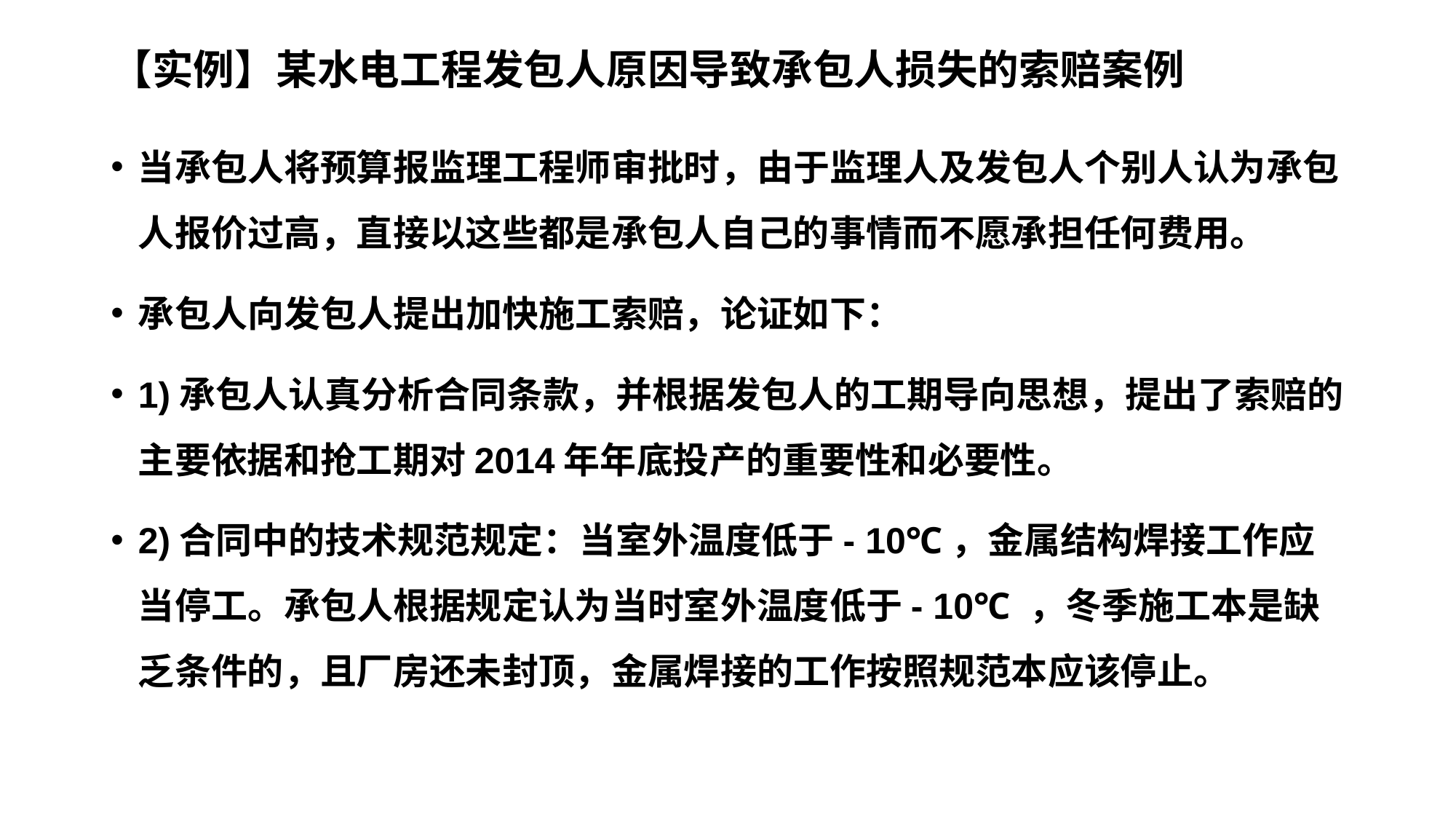

# 【实例】某水电工程发包人原因导致承包人损失的索赔案例
当承包人将预算报监理工程师审批时，由于监理人及发包人个别人认为承包人报价过高，直接以这些都是承包人自己的事情而不愿承担任何费用。
承包人向发包人提出加快施工索赔，论证如下：
1)承包人认真分析合同条款，并根据发包人的工期导向思想，提出了索赔的主要依据和抢工期对2014年年底投产的重要性和必要性。
2)合同中的技术规范规定：当室外温度低于- 10℃，金属结构焊接工作应当停工。承包人根据规定认为当时室外温度低于- 10℃ ，冬季施工本是缺乏条件的，且厂房还未封顶，金属焊接的工作按照规范本应该停止。